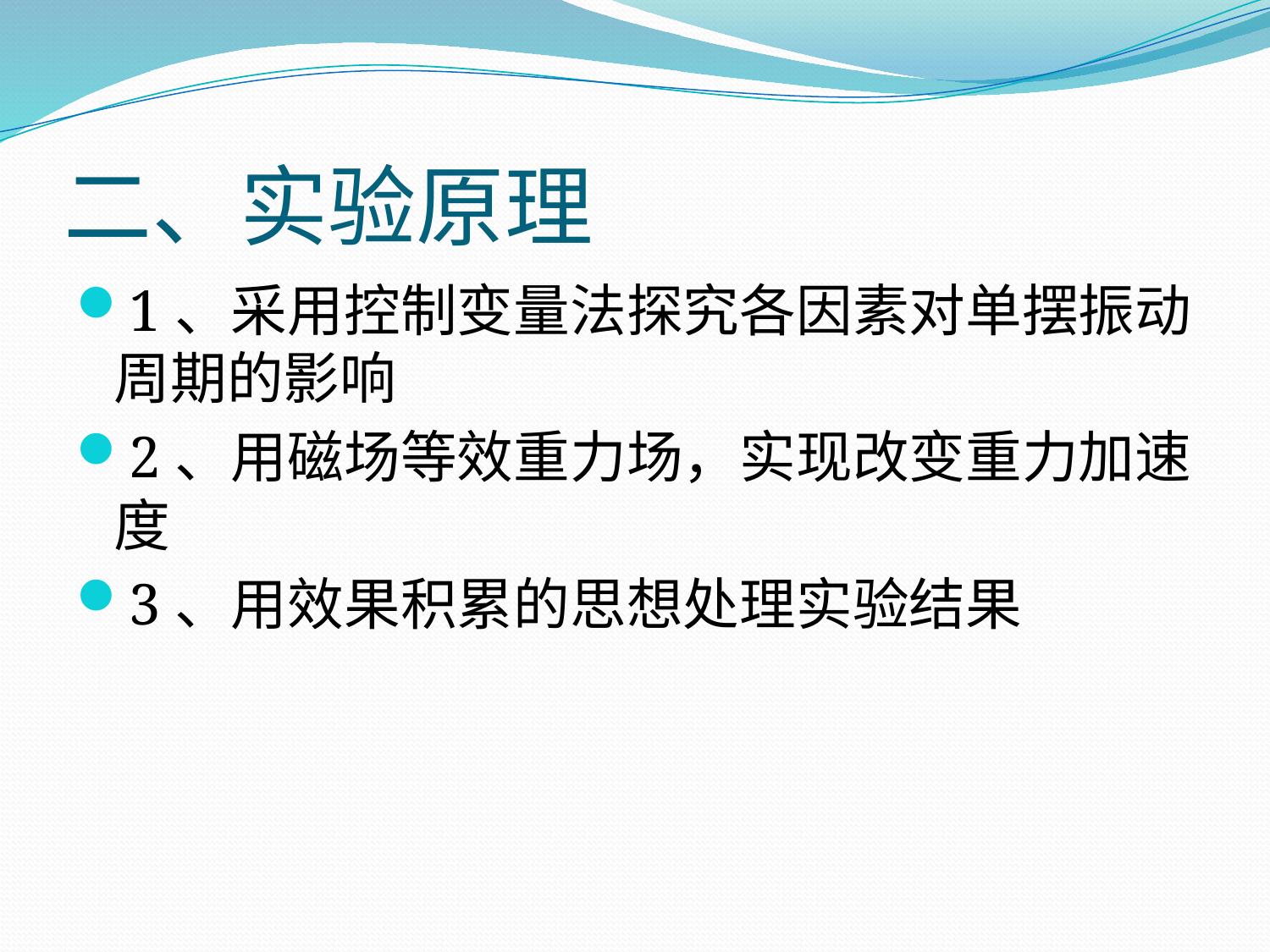

# 二、实验原理
1、采用控制变量法探究各因素对单摆振动周期的影响
2、用磁场等效重力场，实现改变重力加速度
3、用效果积累的思想处理实验结果